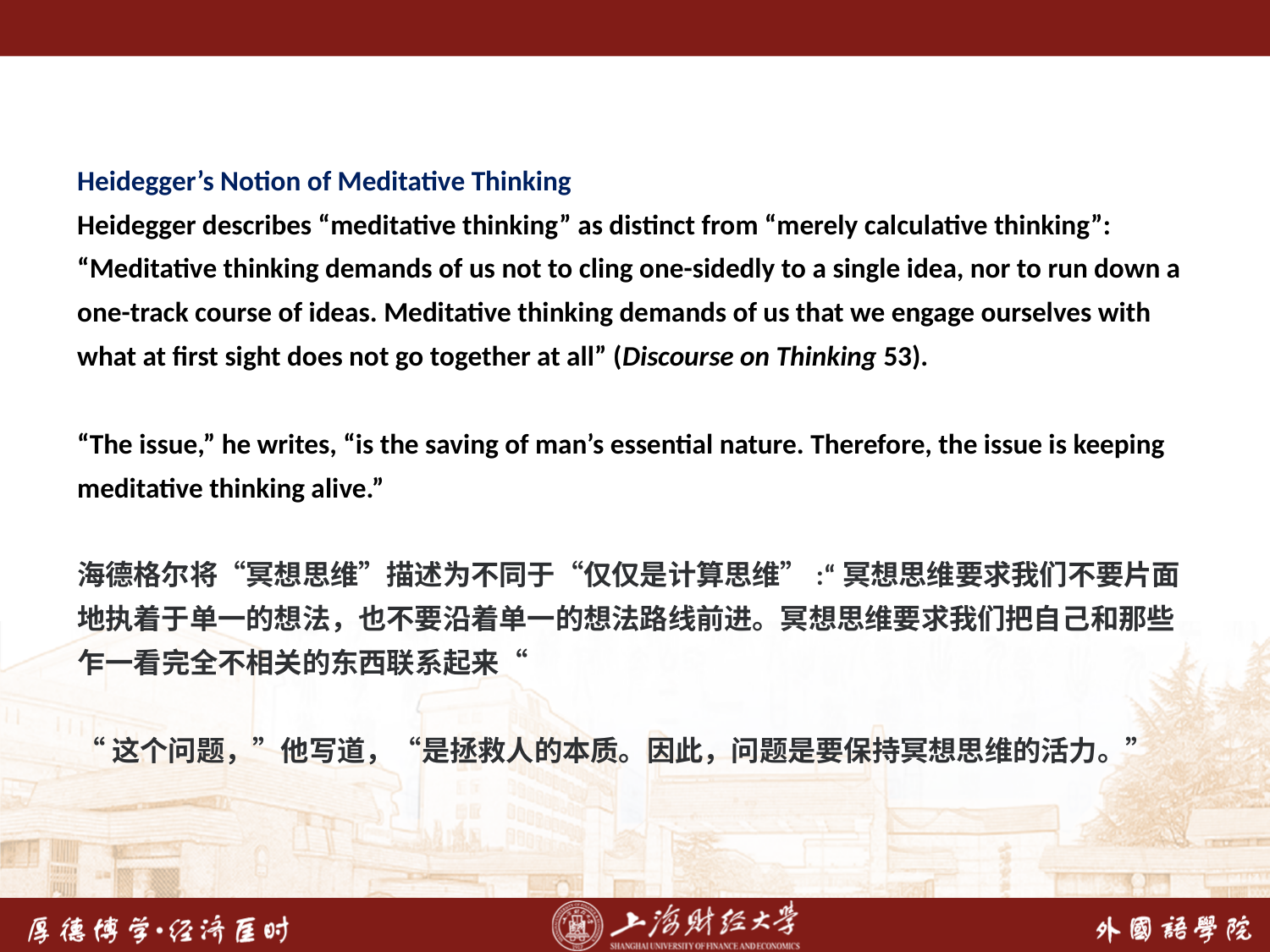

Heidegger’s Notion of Meditative Thinking
Heidegger describes “meditative thinking” as distinct from “merely calculative thinking”: “Meditative thinking demands of us not to cling one-sidedly to a single idea, nor to run down a one-track course of ideas. Meditative thinking demands of us that we engage ourselves with what at first sight does not go together at all” (Discourse on Thinking 53).

“The issue,” he writes, “is the saving of man’s essential nature. Therefore, the issue is keeping meditative thinking alive.”

海德格尔将“冥想思维”描述为不同于“仅仅是计算思维”:“冥想思维要求我们不要片面地执着于单一的想法，也不要沿着单一的想法路线前进。冥想思维要求我们把自己和那些乍一看完全不相关的东西联系起来“

“这个问题，”他写道，“是拯救人的本质。因此，问题是要保持冥想思维的活力。”